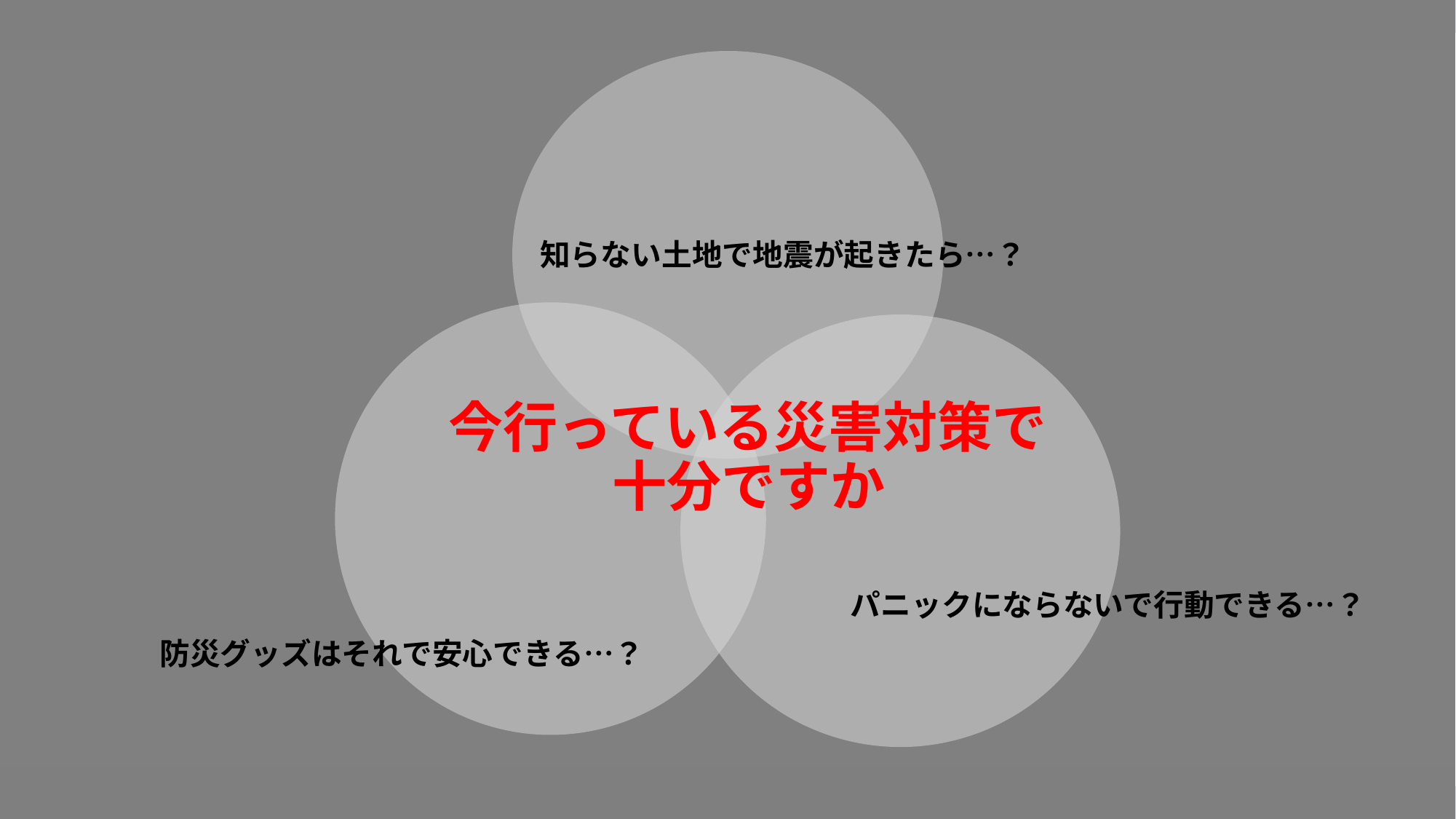

知らない土地で地震が起きたら…？

# 今行っている災害対策で 　　　　十分ですか
パニックにならないで行動できる…？
防災グッズはそれで安心できる…？